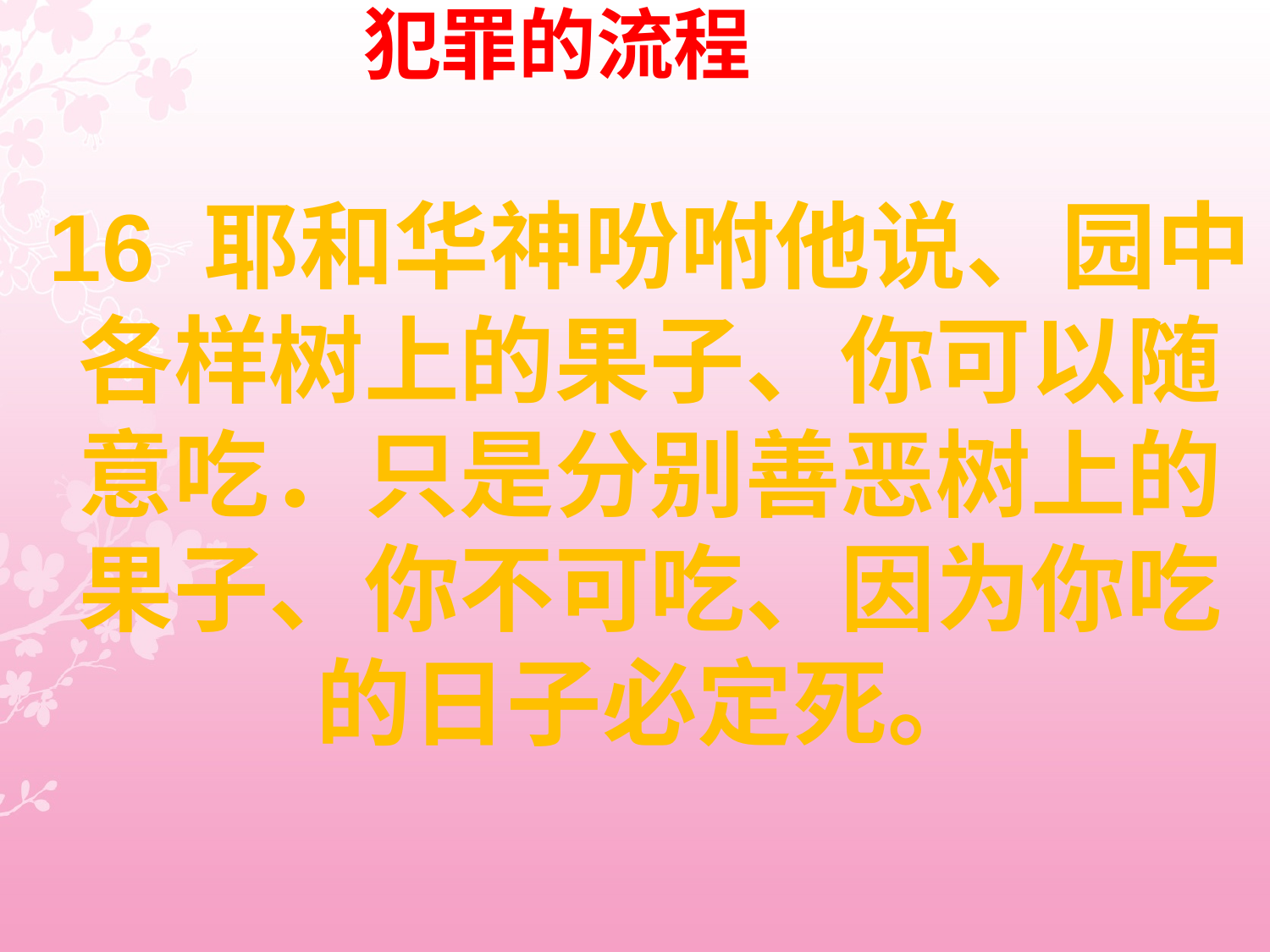

犯罪的流程

16 耶和华神吩咐他说、园中各样树上的果子、你可以随意吃．只是分别善恶树上的果子、你不可吃、因为你吃的日子必定死。